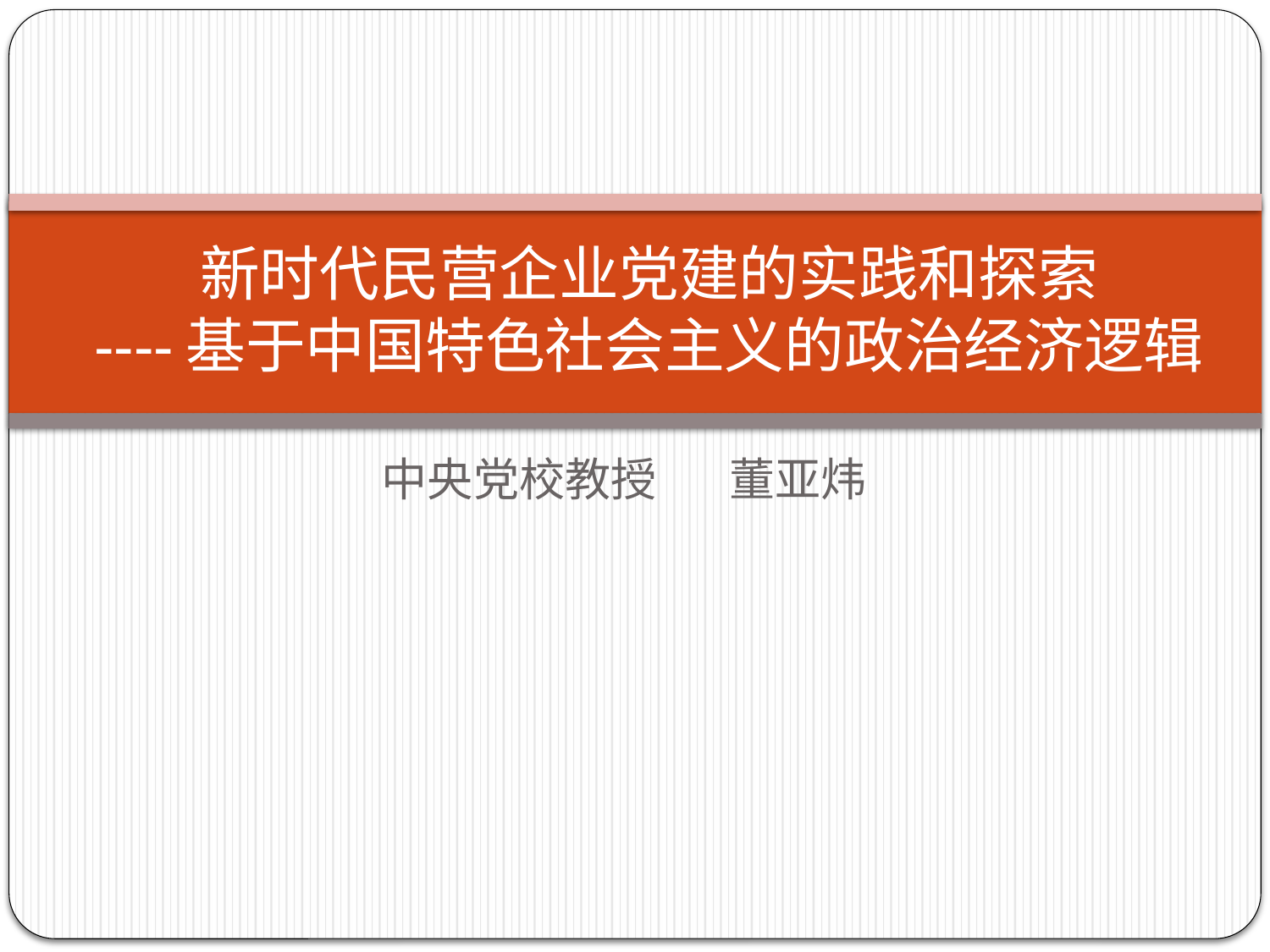

# 新时代民营企业党建的实践和探索 ----基于中国特色社会主义的政治经济逻辑
中央党校教授       董亚炜